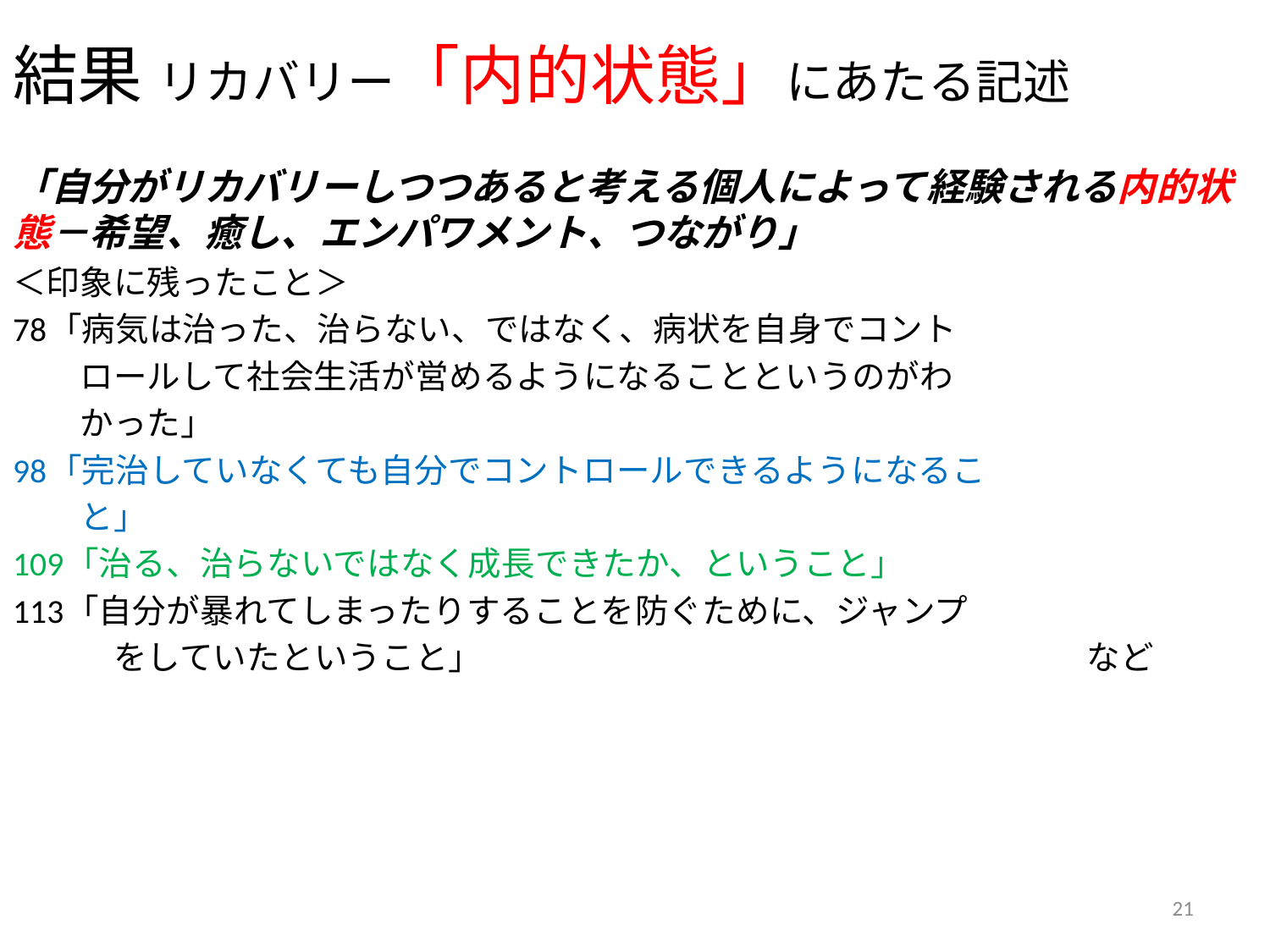

# 結果 リカバリー「内的状態」にあたる記述
「自分がリカバリーしつつあると考える個人によって経験される内的状態－希望、癒し、エンパワメント、つながり」
＜印象に残ったこと＞
78「病気は治った、治らない、ではなく、病状を自身でコント
　　ロールして社会生活が営めるようになることというのがわ
　　かった」
98「完治していなくても自分でコントロールできるようになるこ
　　と」
109「治る、治らないではなく成長できたか、ということ」
113「自分が暴れてしまったりすることを防ぐために、ジャンプ
　　　をしていたということ」　　　　　　　　　　　　　　　　　　など

21